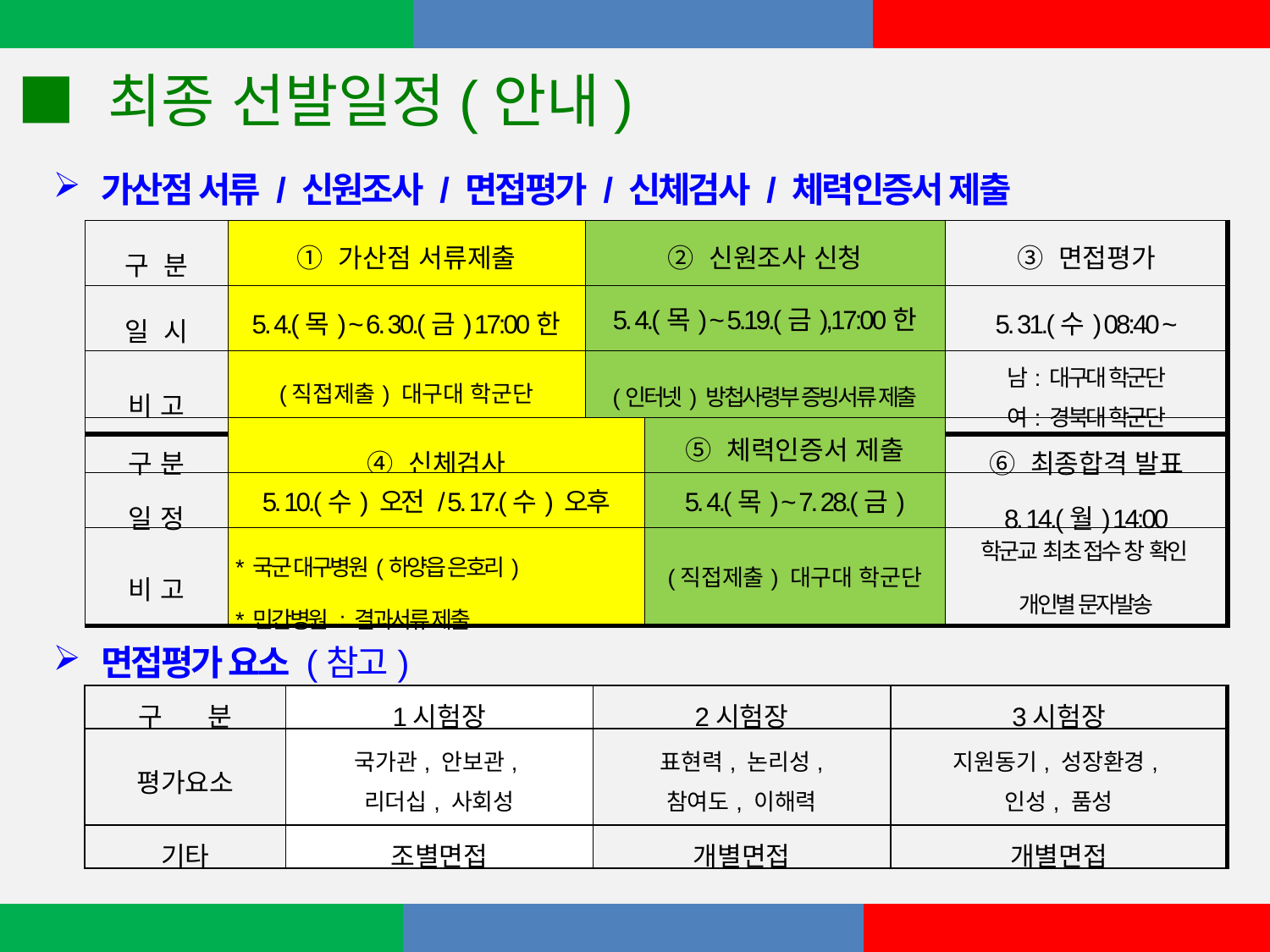

■ 최종 선발일정(안내)

가산점 서류 / 신원조사 / 면접평가 / 신체검사 / 체력인증서 제출
| 구 분 | ① 가산점 서류제출 | ② 신원조사 신청 | ③ 면접평가 |
| --- | --- | --- | --- |
| 일 시 | 5. 4.(목) ~ 6. 30.(금) 17:00한 | 5. 4.(목) ~ 5.19.(금),17:00한 | 5. 31.(수) 08:40 ~ |
| 비 고 | (직접제출) 대구대 학군단 | (인터넷) 방첩사령부 증빙서류 제출 | 남: 대구대 학군단 여: 경북대 학군단 |
| 구 분 | ④ 신체검사 | ⑤ 체력인증서 제출 | ⑥ 최종합격 발표 |
| --- | --- | --- | --- |
| 일 정 | 5. 10.(수) 오전 / 5. 17.(수) 오후 | 5. 4.(목) ~ 7. 28.(금) | 8. 14.(월) 14:00 |
| 비 고 | \* 국군 대구병원(하양읍 은호리) \* 민간병원 : 결과서류 제출 | (직접제출) 대구대 학군단 | 학군교 최초 접수 창 확인 개인별 문자발송 |

면접평가 요소 (참고)
| 구   분 | 1시험장 | 2시험장 | 3시험장 |
| --- | --- | --- | --- |
| 평가요소 | 국가관, 안보관, 리더십, 사회성 | 표현력, 논리성, 참여도, 이해력 | 지원동기, 성장환경, 인성, 품성 |
| 기타 | 조별면접 | 개별면접 | 개별면접 |